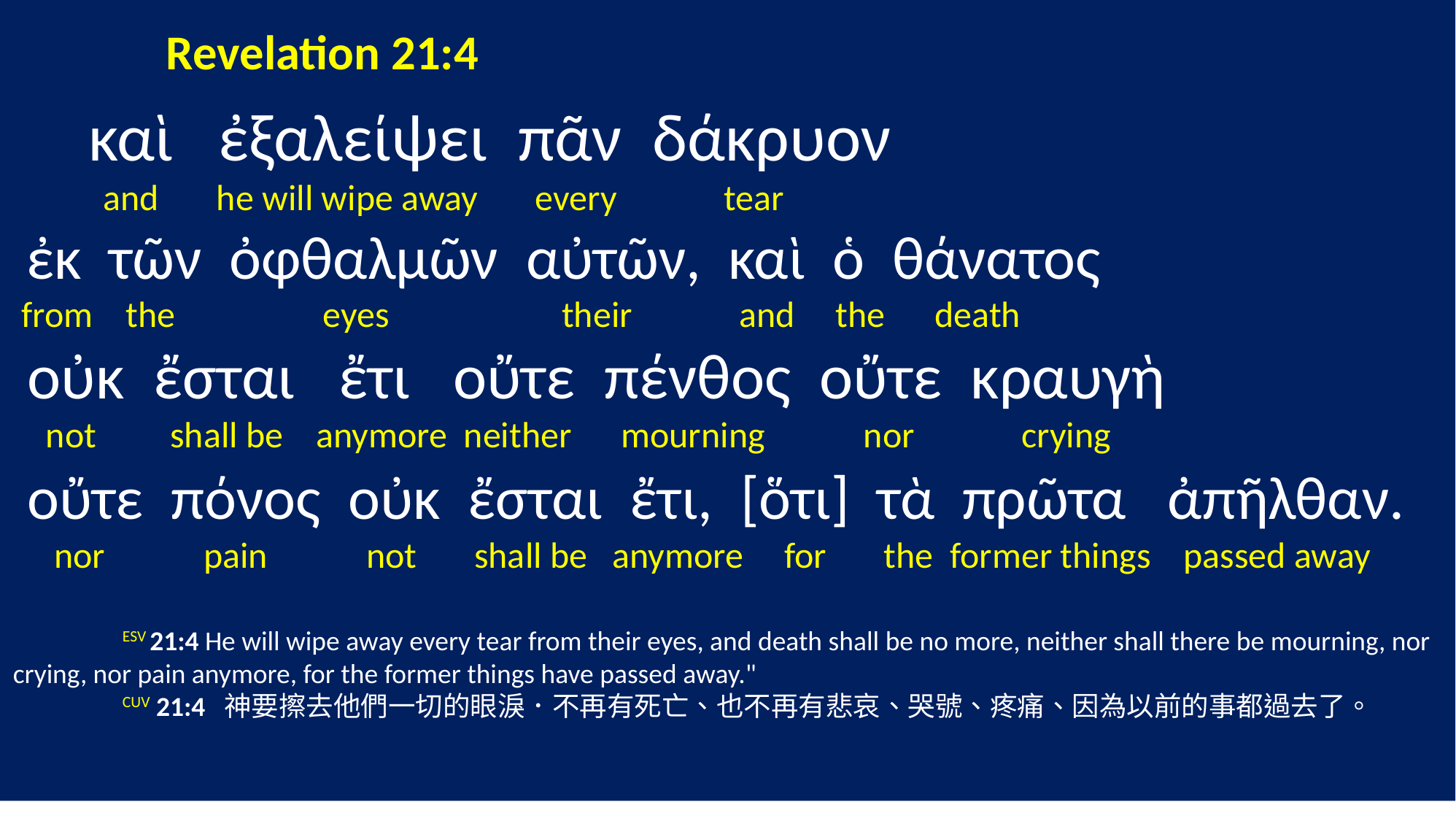

Revelation 21:4

     καὶ   ἐξαλείψει  πᾶν  δάκρυον
           and       he will wipe away       every             tear
 ἐκ  τῶν  ὀφθαλμῶν  αὐτῶν,  καὶ  ὁ  θάνατος
 from    the                  eyes                     their             and     the      death
 οὐκ  ἔσται   ἔτι   οὔτε  πένθος  οὔτε  κραυγὴ
    not         shall be    anymore  neither      mourning            nor             crying
 οὔτε  πόνος  οὐκ  ἔσται  ἔτι,  [ὅτι]  τὰ  πρῶτα   ἀπῆλθαν.
     nor            pain            not       shall be   anymore     for       the  former things    passed away

         	ESV 21:4 He will wipe away every tear from their eyes, and death shall be no more, neither shall there be mourning, nor crying, nor pain anymore, for the former things have passed away."
	CUV 21:4  神要擦去他們一切的眼淚．不再有死亡、也不再有悲哀、哭號、疼痛、因為以前的事都過去了。